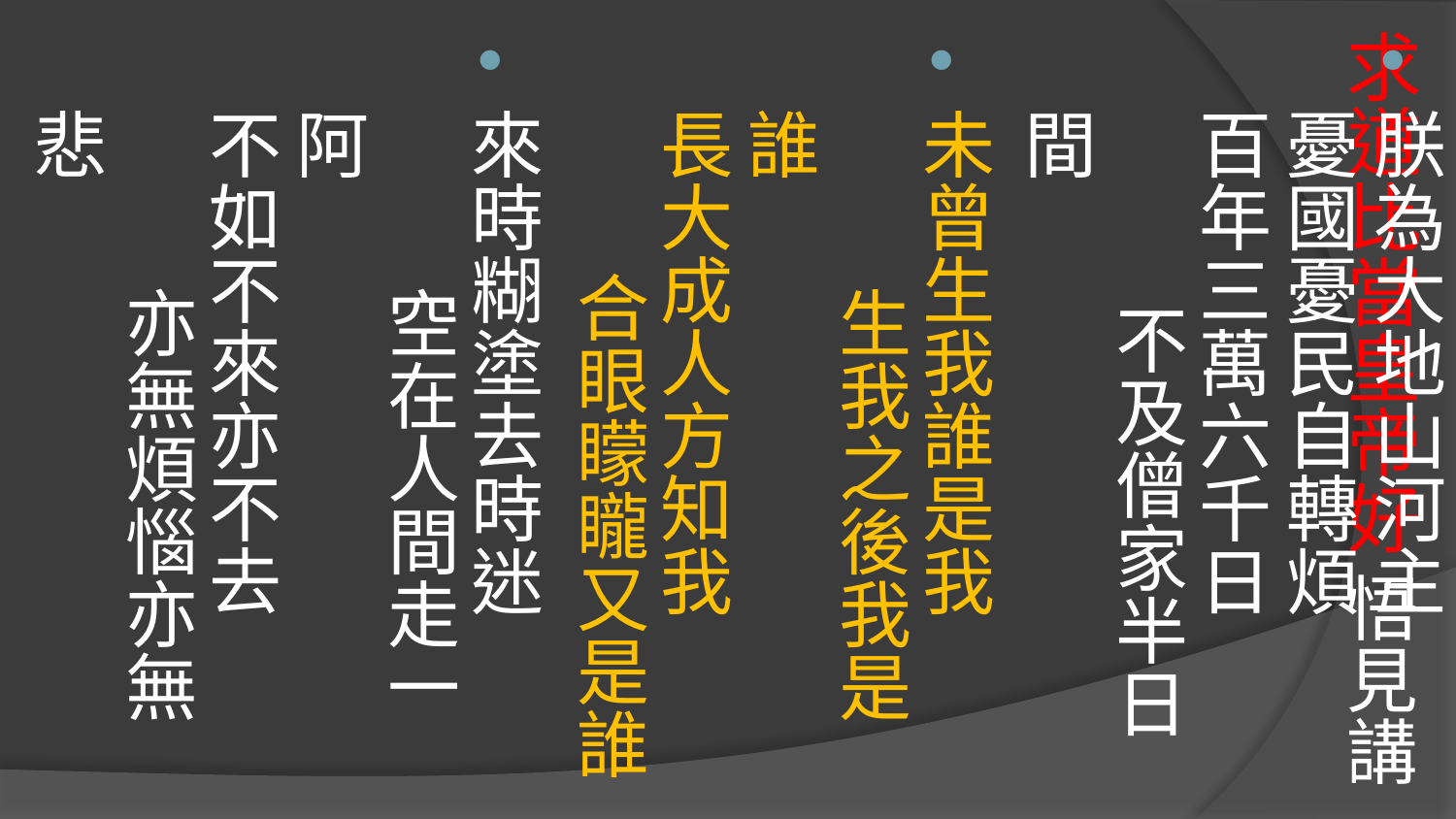

# 求道比當皇帝好 悟見講
一、順治皇帝的覺醒
順治皇帝說
朕為大地山河主       憂國憂民自轉煩 
百年三萬六千日                       不及僧家半日間
未曾生我誰是我                      生我之後我是誰 
長大成人方知我                     合眼矇矓又是誰
來時糊塗去時迷                      空在人間走一阿 
不如不來亦不去                      亦無煩惱亦無悲